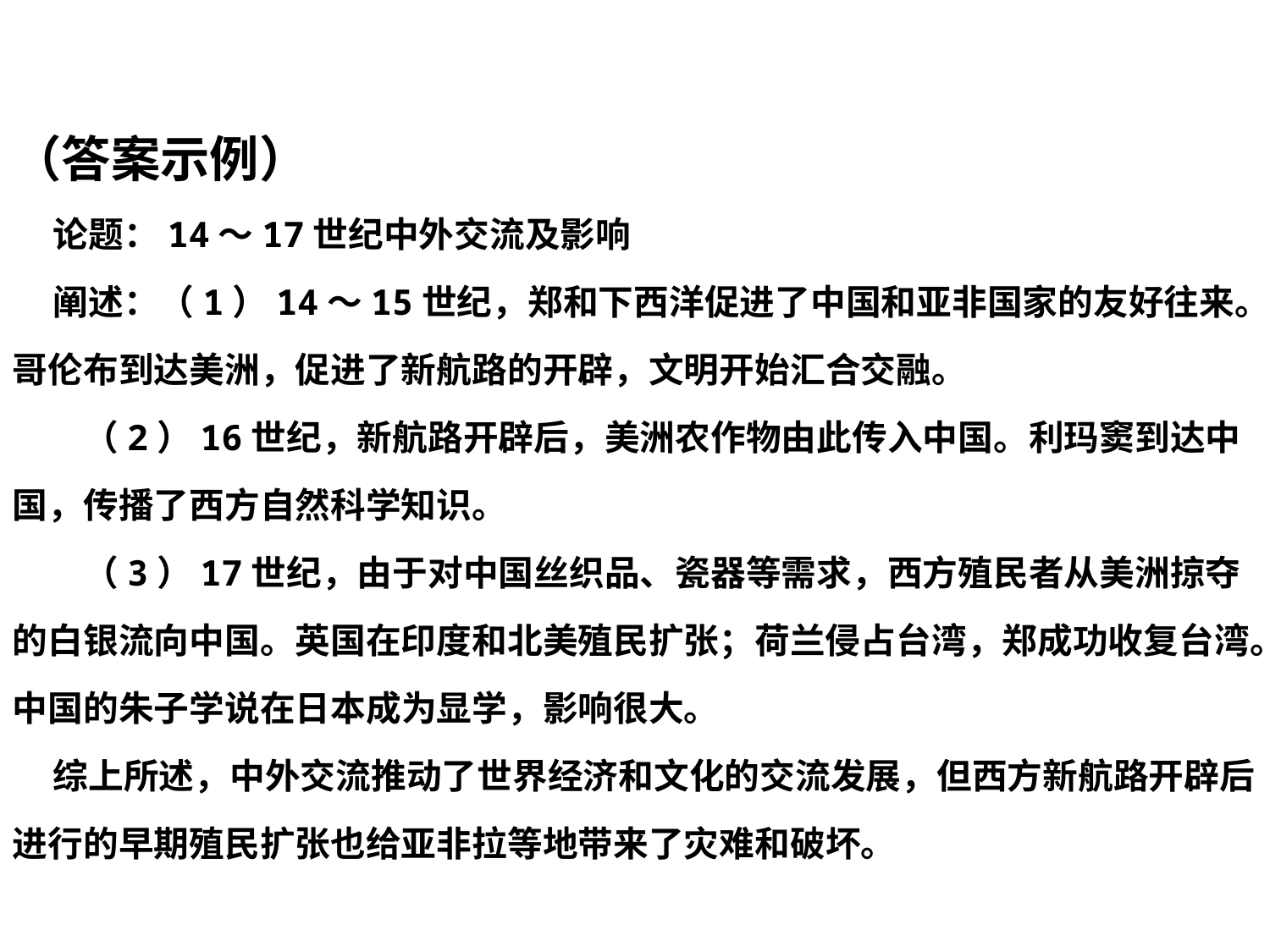

（答案示例）
    论题：14～17世纪中外交流及影响
    阐述：（1）14～15世纪，郑和下西洋促进了中国和亚非国家的友好往来。哥伦布到达美洲，促进了新航路的开辟，文明开始汇合交融。
　　（2）16世纪，新航路开辟后，美洲农作物由此传入中国。利玛窦到达中国，传播了西方自然科学知识。
　　（3）17世纪，由于对中国丝织品、瓷器等需求，西方殖民者从美洲掠夺的白银流向中国。英国在印度和北美殖民扩张；荷兰侵占台湾，郑成功收复台湾。中国的朱子学说在日本成为显学，影响很大。
    综上所述，中外交流推动了世界经济和文化的交流发展，但西方新航路开辟后进行的早期殖民扩张也给亚非拉等地带来了灾难和破坏。